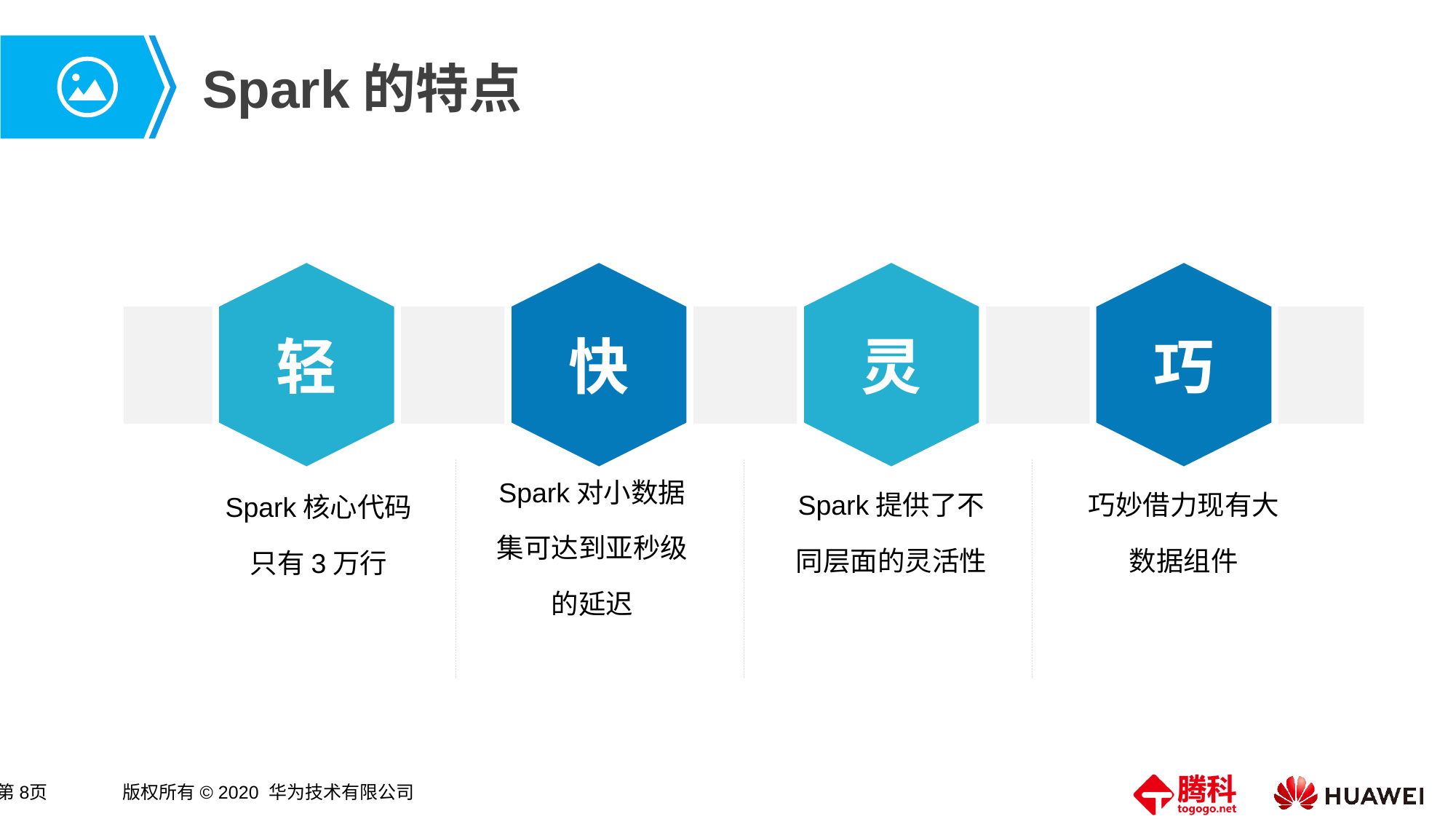

# Spark的特点
轻
快
灵
巧

Spark提供了不同层面的灵活性
巧妙借力现有大数据组件
Spark核心代码只有3万行
Spark对小数据集可达到亚秒级的延迟